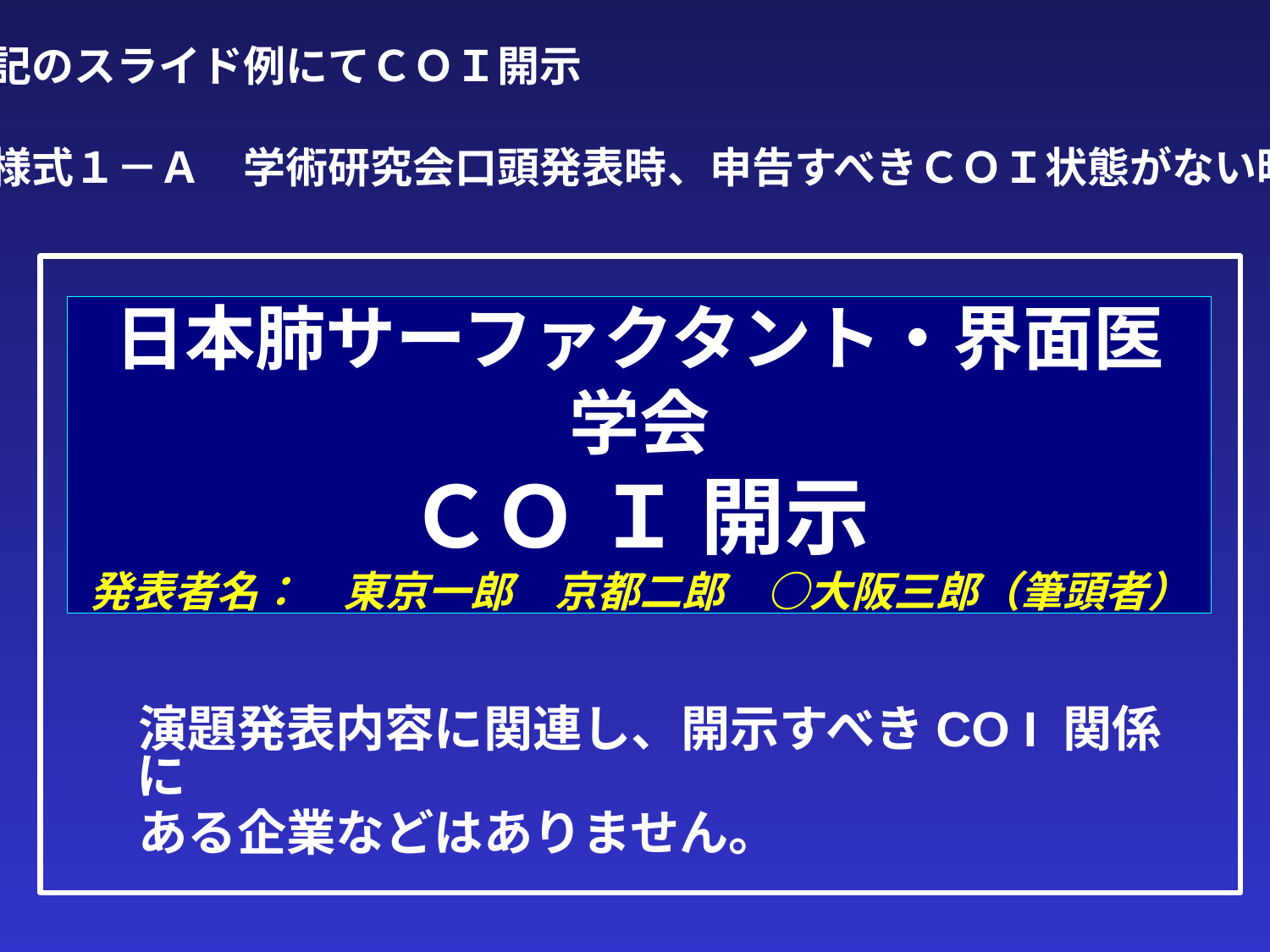

下記のスライド例にてＣＯＩ開示

　様式１－Ａ　学術研究会口頭発表時、申告すべきＣＯＩ状態がない時、

# 日本肺サーファクタント・界面医学会 ＣＯ Ｉ 開示 発表者名：　東京一郎　京都二郎　○大阪三郎（筆頭者）

　演題発表内容に関連し、開示すべきCO I 関係に
　ある企業などはありません。